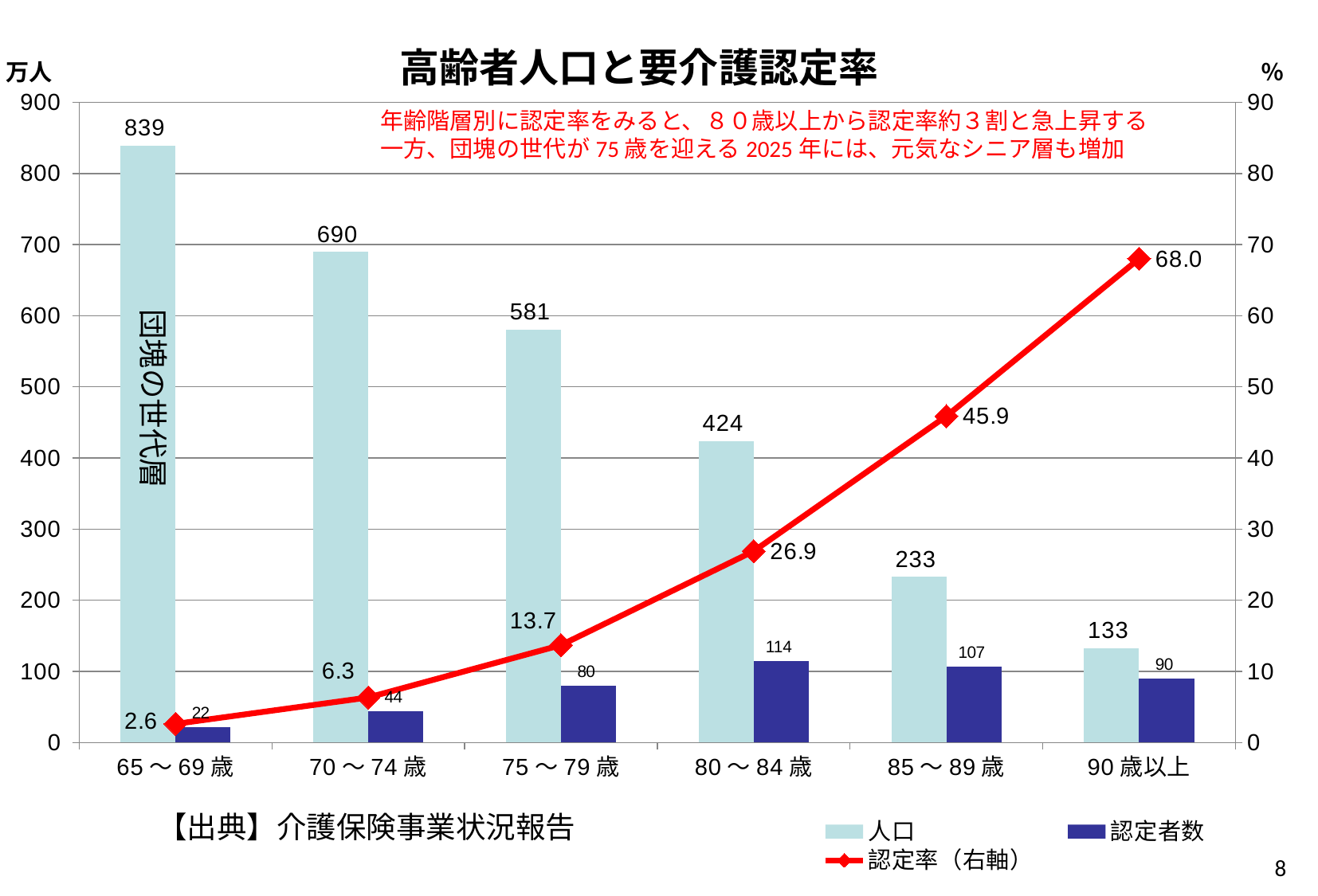

### Chart: 高齢者人口と要介護認定率

| Category | 人口 | 認定者数 | 認定率（右軸） |
|---|---|---|---|
| 65～69歳 | 838.9 | 22.0 | 2.622481821432829 |
| 70～74歳 | 689.6 | 43.7 | 6.3370069605568355 |
| 75～79歳 | 580.8 | 79.53 | 13.69318181818182 |
| 80～84歳 | 423.8 | 114.02000000000001 | 26.904200094384127 |
| 85～89歳 | 232.9 | 106.86999999999999 | 45.88664662945389 |
| 90歳以上 | 132.8 | 90.32 | 68.01204819276877 |
年齢階層別に認定率をみると、８０歳以上から認定率約３割と急上昇する
一方、団塊の世代が75歳を迎える2025年には、元気なシニア層も増加
団塊の世代層
【出典】介護保険事業状況報告
8